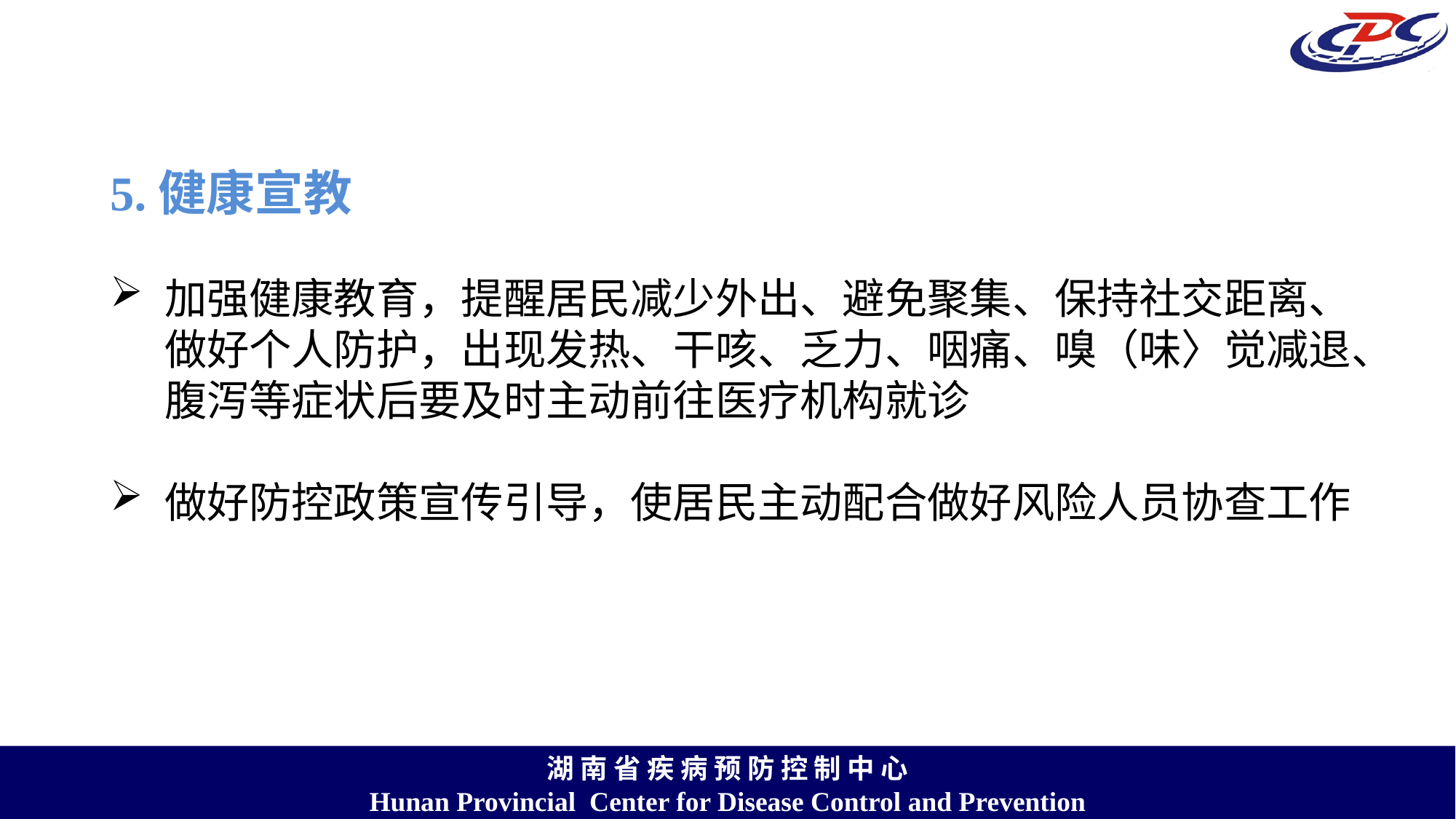

5.健康宣教

加强健康教育，提醒居民减少外出、避免聚集、保持社交距离、做好个人防护，出现发热、干咳、乏力、咽痛、嗅（味〉觉减退、腹泻等症状后要及时主动前往医疗机构就诊

做好防控政策宣传引导，使居民主动配合做好风险人员协查工作